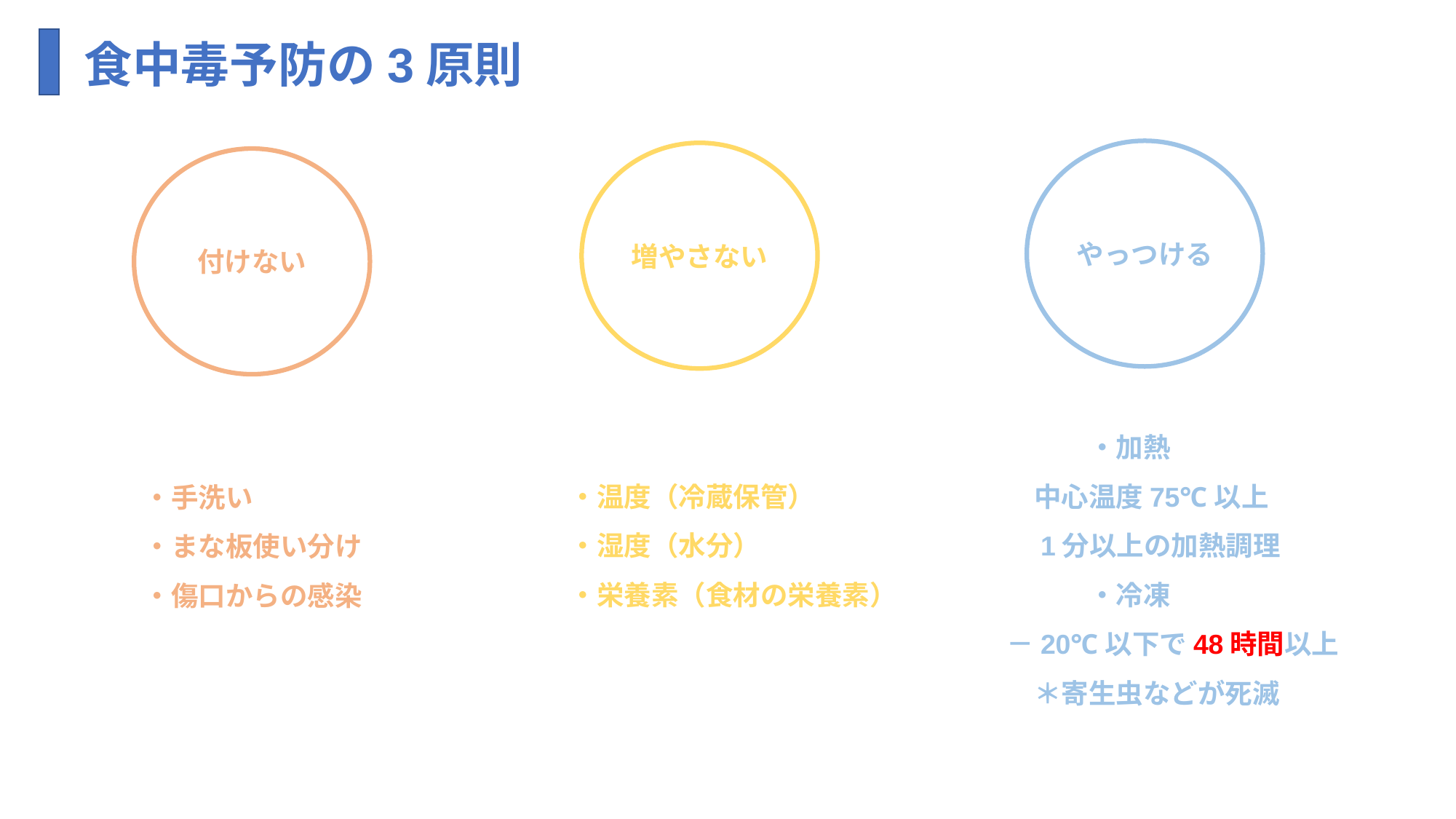

食中毒予防の3原則

やっつける
増やさない
付けない
　　　　　　　　　・加熱
　　　　　　　中心温度75℃以上
　　　　　　　1分以上の加熱調理
　　　　　　　　　・冷凍
　　　　　　－20℃以下で48時間以上
　　　　　　　＊寄生虫などが死滅
・温度（冷蔵保管）
・湿度（水分）
・栄養素（食材の栄養素）
・手洗い
・まな板使い分け
・傷口からの感染